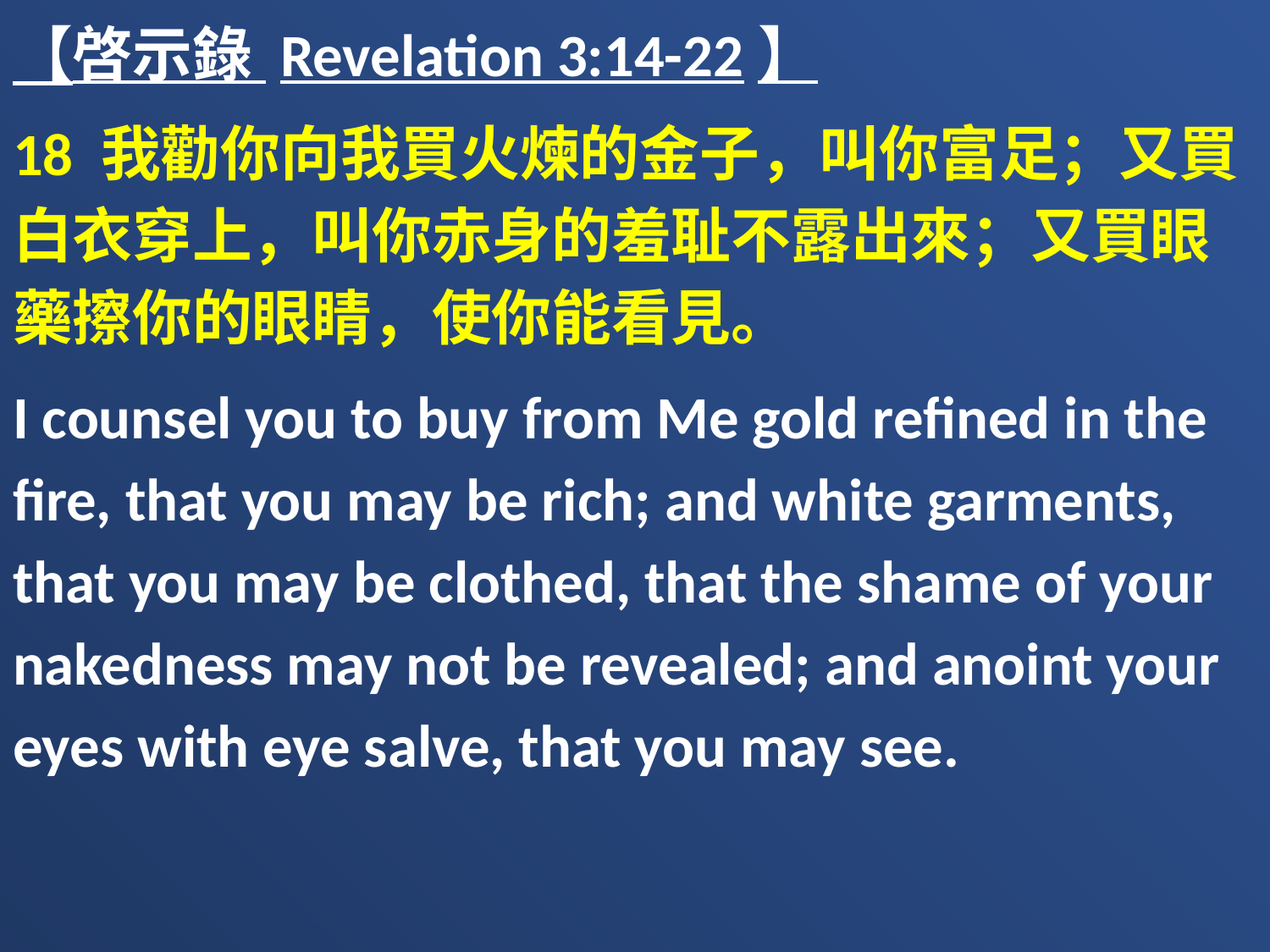

【啓示錄 Revelation 3:14-22】
18 我勸你向我買火煉的金子，叫你富足；又買白衣穿上，叫你赤身的羞耻不露出來；又買眼藥擦你的眼睛，使你能看見。
I counsel you to buy from Me gold refined in the fire, that you may be rich; and white garments, that you may be clothed, that the shame of your nakedness may not be revealed; and anoint your eyes with eye salve, that you may see.